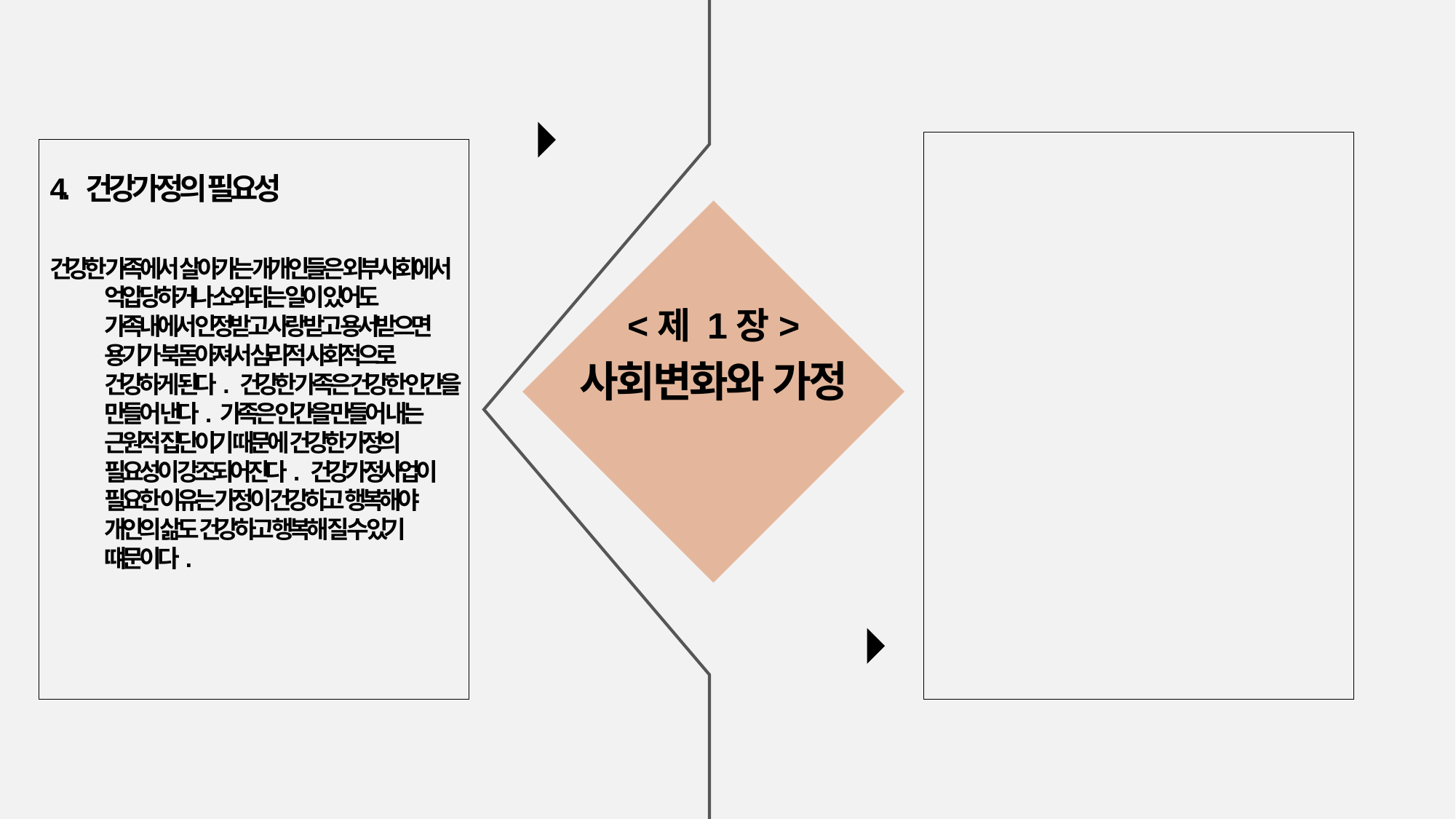

4.  건강가정의 필요성

건강한 가족에서  살아가는 개개인들은 외부사회에서 억압당하거나 소외되는 일이 있어도 가족내에서 인정받고 사랑받고 용서받으면  용기가 북돋아져서 심리적 사회적으로 건강하게 된다.  건강한 가족은 건강한 인간을 만들어 낸다. 가족은 인간을 만들어 내는 근원적 집단이기 때문에  건강한 가정의 필요성이 강조되어진다.  건강가정사업이 필요한 이유는 가정이 건강하고  행복해야  개인의 삶도  건강하고 행복해 질 수 있기 떄문이다.

<제 1장>
사회변화와 가정
START